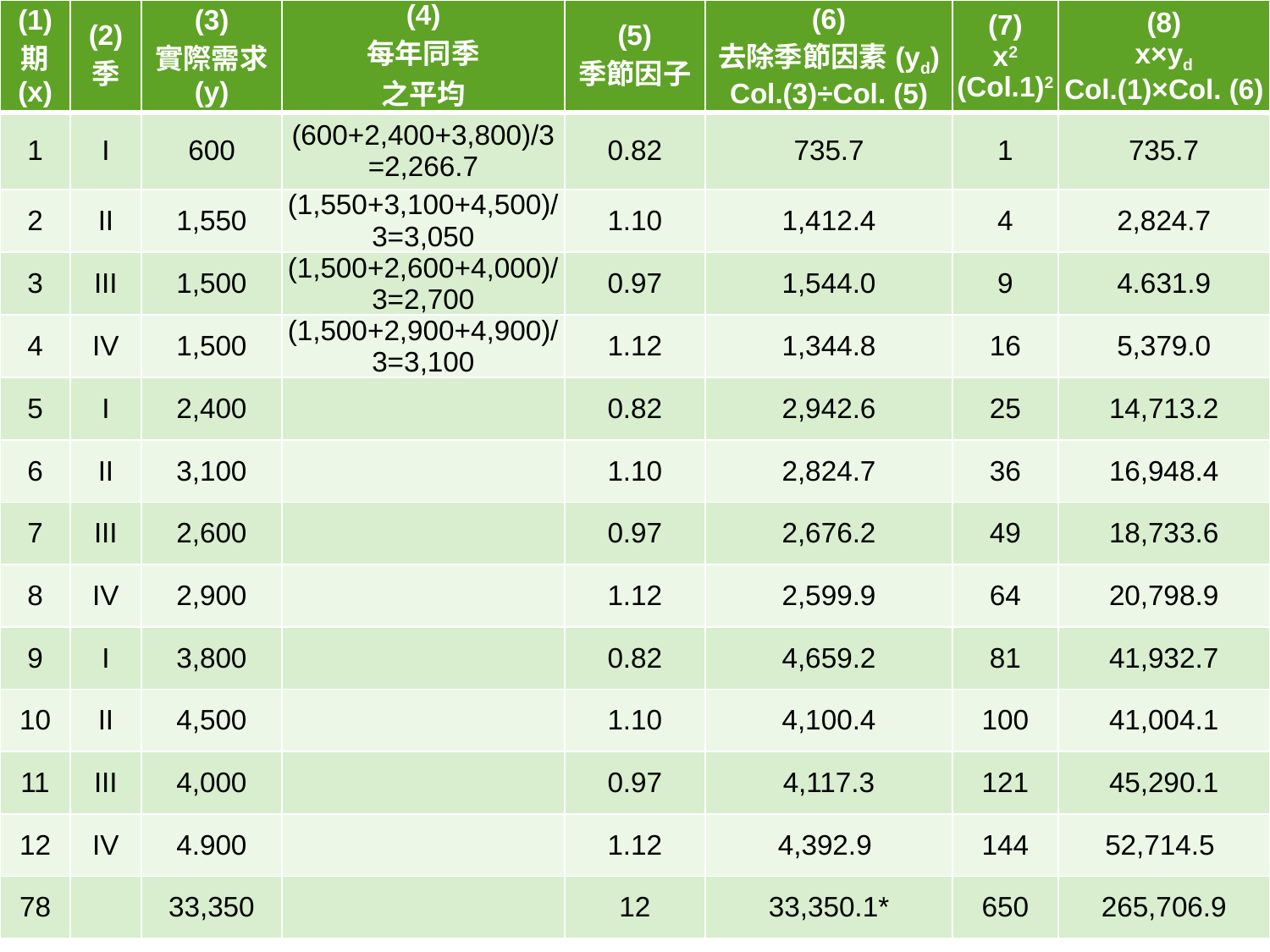

| (1) 期 (x) | (2) 季 | (3) 實際需求 (y) | (4) 每年同季 之平均 | (5) 季節因子 | (6) 去除季節因素(yd) Col.(3)÷Col. (5) | (7) x2 (Col.1)2 | (8) x×yd Col.(1)×Col. (6) |
| --- | --- | --- | --- | --- | --- | --- | --- |
| 1 | I | 600 | (600+2,400+3,800)/3 =2,266.7 | 0.82 | 735.7 | 1 | 735.7 |
| 2 | II | 1,550 | (1,550+3,100+4,500)/3=3,050 | 1.10 | 1,412.4 | 4 | 2,824.7 |
| 3 | III | 1,500 | (1,500+2,600+4,000)/3=2,700 | 0.97 | 1,544.0 | 9 | 4.631.9 |
| 4 | IV | 1,500 | (1,500+2,900+4,900)/3=3,100 | 1.12 | 1,344.8 | 16 | 5,379.0 |
| 5 | I | 2,400 |  | 0.82 | 2,942.6 | 25 | 14,713.2 |
| 6 | II | 3,100 |  | 1.10 | 2,824.7 | 36 | 16,948.4 |
| 7 | III | 2,600 |  | 0.97 | 2,676.2 | 49 | 18,733.6 |
| 8 | IV | 2,900 |  | 1.12 | 2,599.9 | 64 | 20,798.9 |
| 9 | I | 3,800 |  | 0.82 | 4,659.2 | 81 | 41,932.7 |
| 10 | II | 4,500 |  | 1.10 | 4,100.4 | 100 | 41,004.1 |
| 11 | III | 4,000 |  | 0.97 | 4,117.3 | 121 | 45,290.1 |
| 12 | IV | 4.900 |  | 1.12 | 4,392.9 | 144 | 52,714.5 |
| 78 |  | 33,350 |  | 12 | 33,350.1\* | 650 | 265,706.9 |